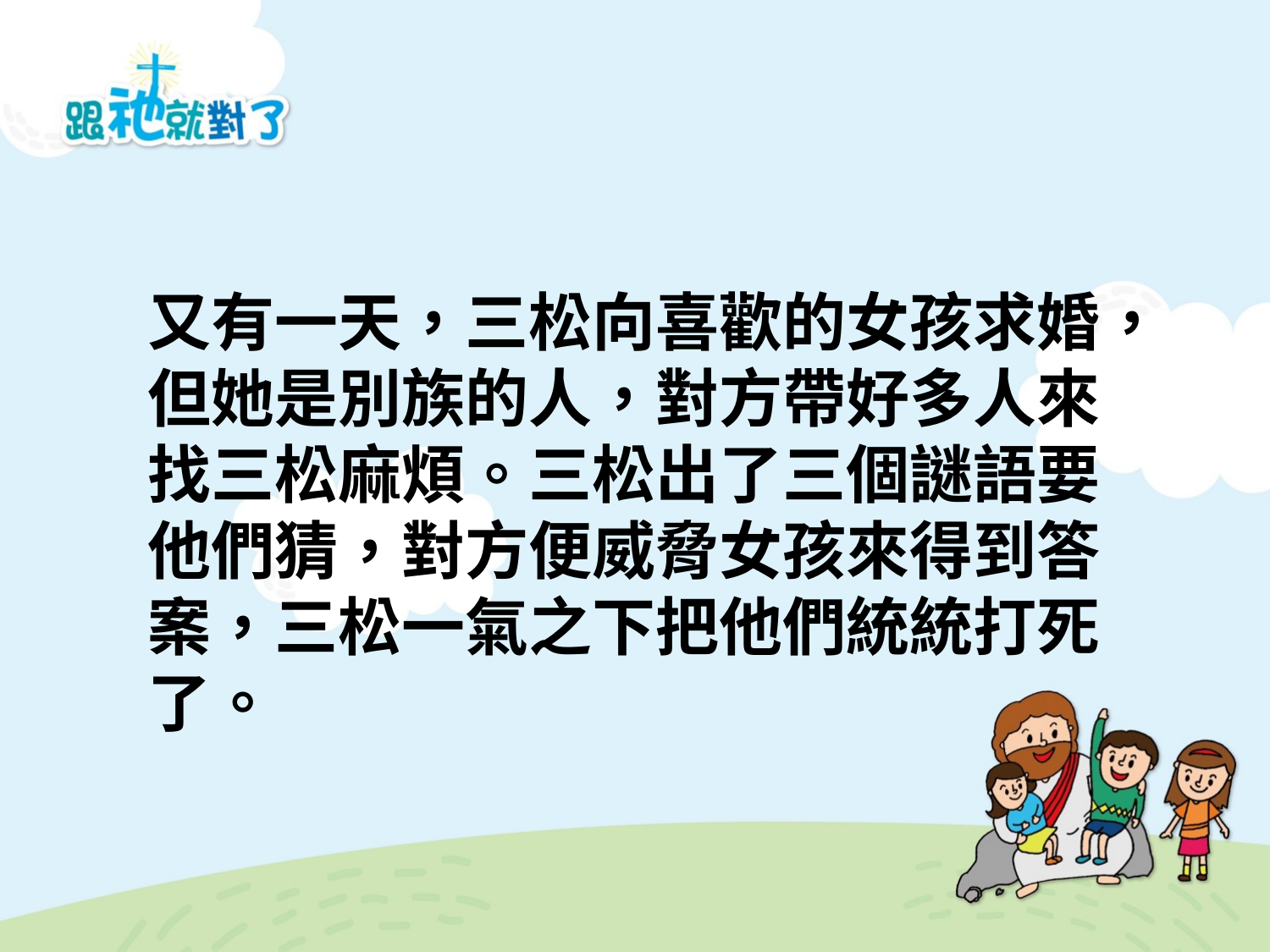

又有一天，三松向喜歡的女孩求婚，但她是別族的人，對方帶好多人來找三松麻煩。三松出了三個謎語要他們猜，對方便威脅女孩來得到答案，三松一氣之下把他們統統打死了。